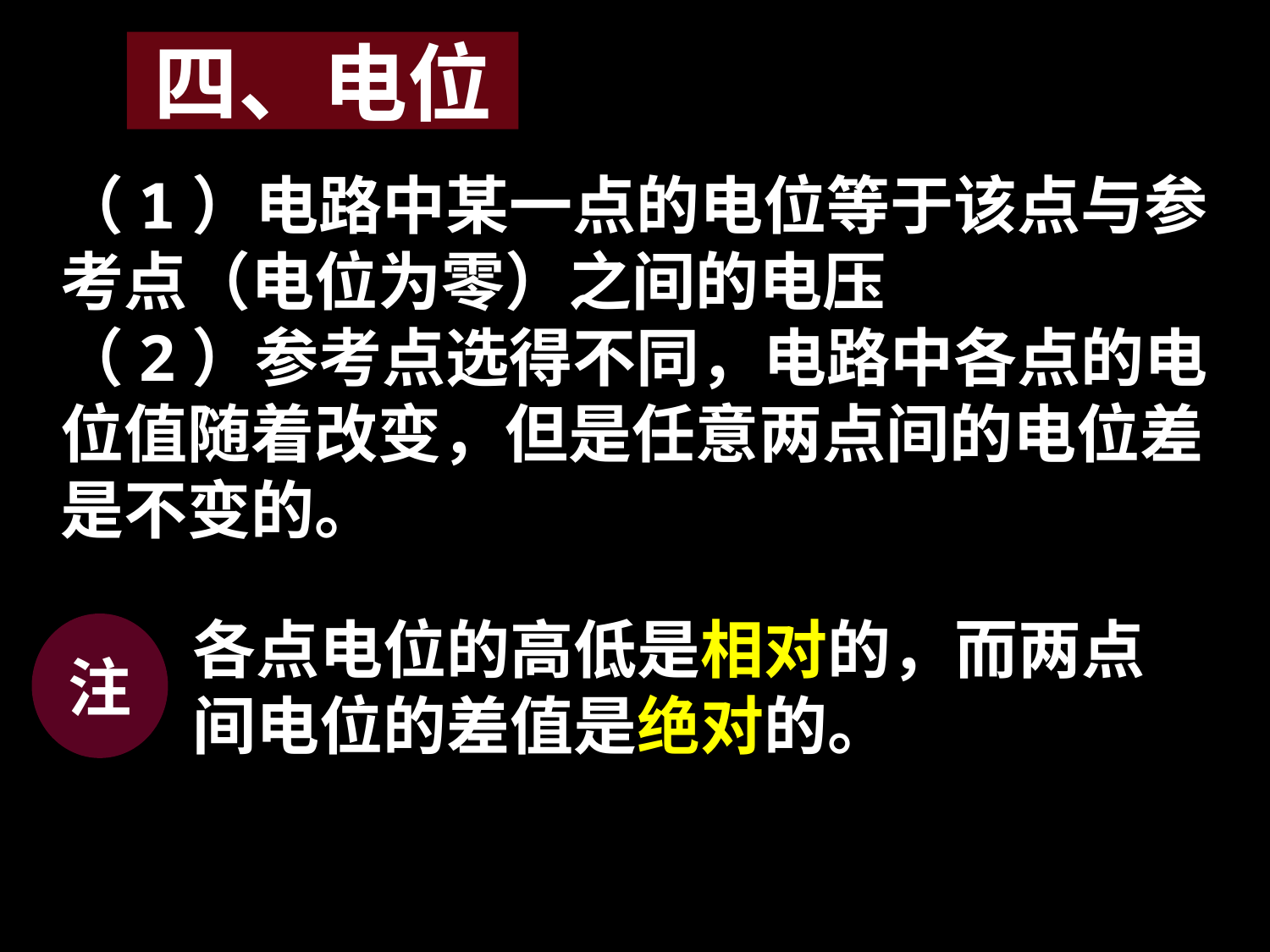

四、电位

（1）电路中某一点的电位等于该点与参考点（电位为零）之间的电压
（2）参考点选得不同，电路中各点的电位值随着改变，但是任意两点间的电位差是不变的。
各点电位的高低是相对的，而两点间电位的差值是绝对的。
注